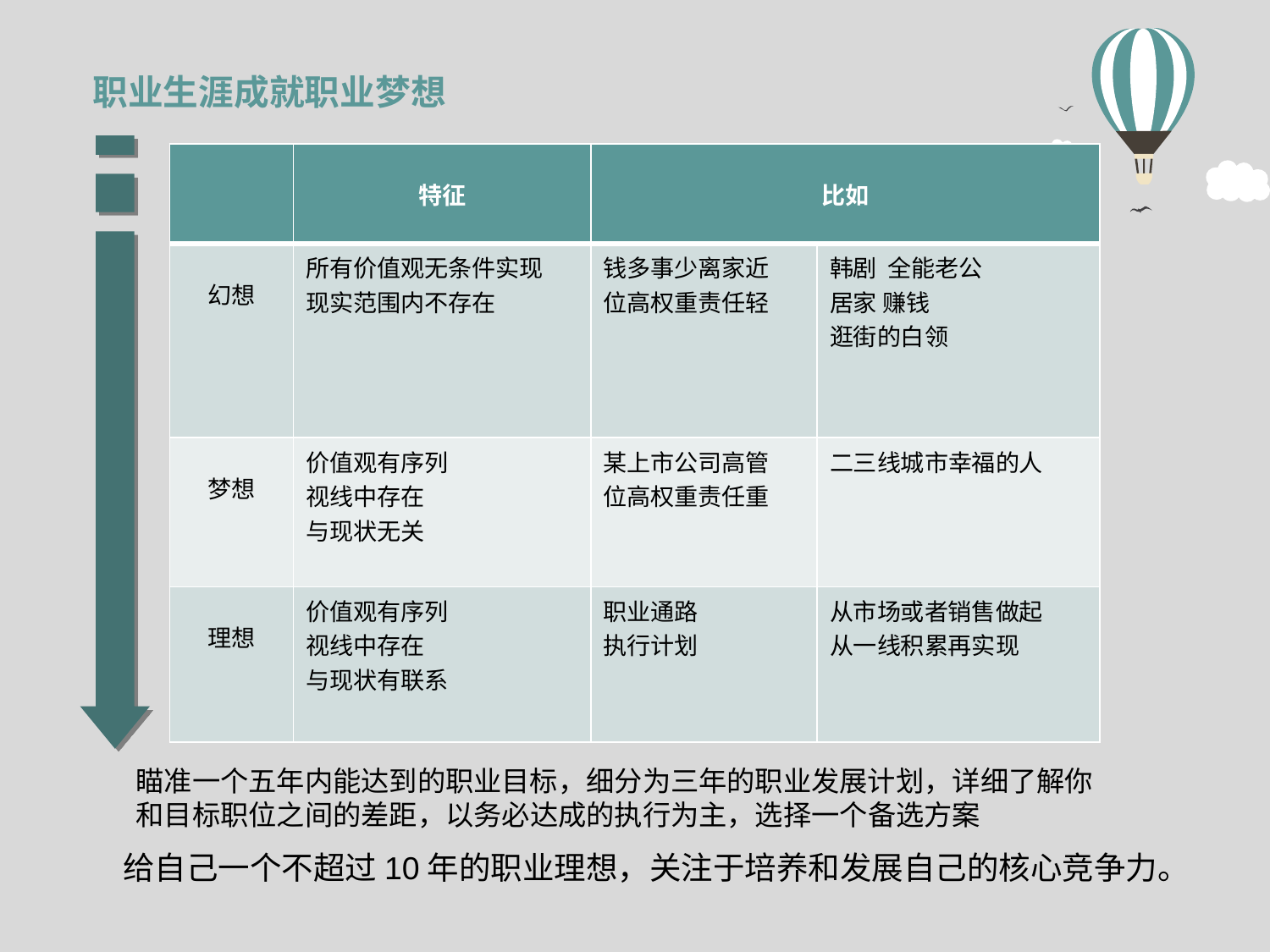

职业生涯成就职业梦想
|  | 特征 | 比如 |  |
| --- | --- | --- | --- |
| 幻想 | 所有价值观无条件实现 现实范围内不存在 | 钱多事少离家近 位高权重责任轻 | 韩剧 全能老公 居家 赚钱 逛街的白领 |
| 梦想 | 价值观有序列 视线中存在 与现状无关 | 某上市公司高管 位高权重责任重 | 二三线城市幸福的人 |
| 理想 | 价值观有序列 视线中存在 与现状有联系 | 职业通路 执行计划 | 从市场或者销售做起 从一线积累再实现 |

瞄准一个五年内能达到的职业目标，细分为三年的职业发展计划，详细了解你和目标职位之间的差距，以务必达成的执行为主，选择一个备选方案
给自己一个不超过10年的职业理想，关注于培养和发展自己的核心竞争力。